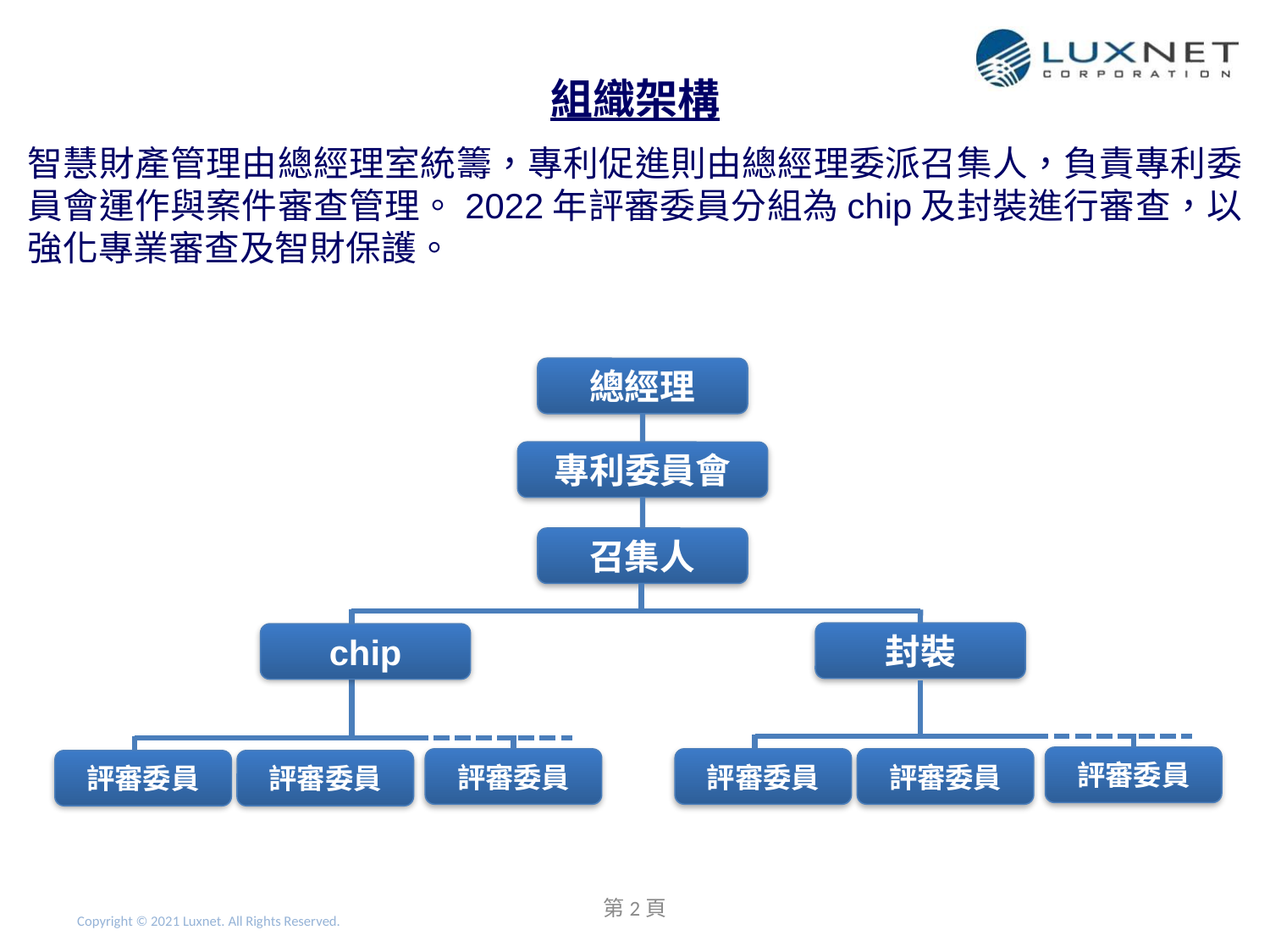

組織架構
智慧財產管理由總經理室統籌，專利促進則由總經理委派召集人，負責專利委員會運作與案件審查管理。2022年評審委員分組為chip及封裝進行審查，以強化專業審查及智財保護。

總經理
專利委員會
召集人
封裝
chip
評審委員
評審委員
評審委員
評審委員
評審委員
評審委員
第2頁